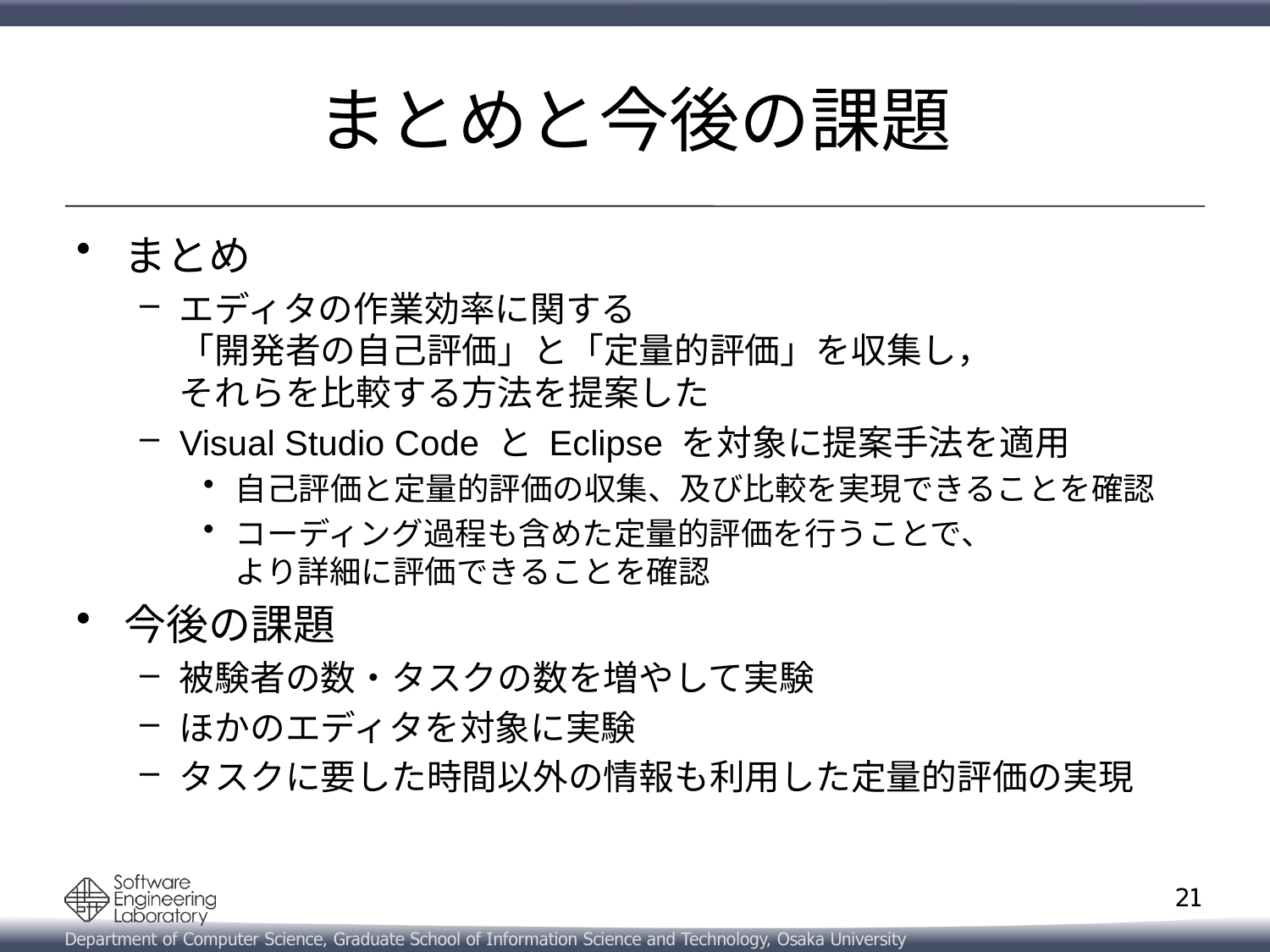

# まとめと今後の課題
まとめ
エディタの作業効率に関する
「開発者の自己評価」と「定量的評価」を収集し，
それらを比較する方法を提案した
Visual Studio Code と Eclipse を対象に提案手法を適用
自己評価と定量的評価の収集、及び比較を実現できることを確認
コーディング過程も含めた定量的評価を行うことで、
より詳細に評価できることを確認
今後の課題
被験者の数・タスクの数を増やして実験
ほかのエディタを対象に実験
タスクに要した時間以外の情報も利用した定量的評価の実現
21